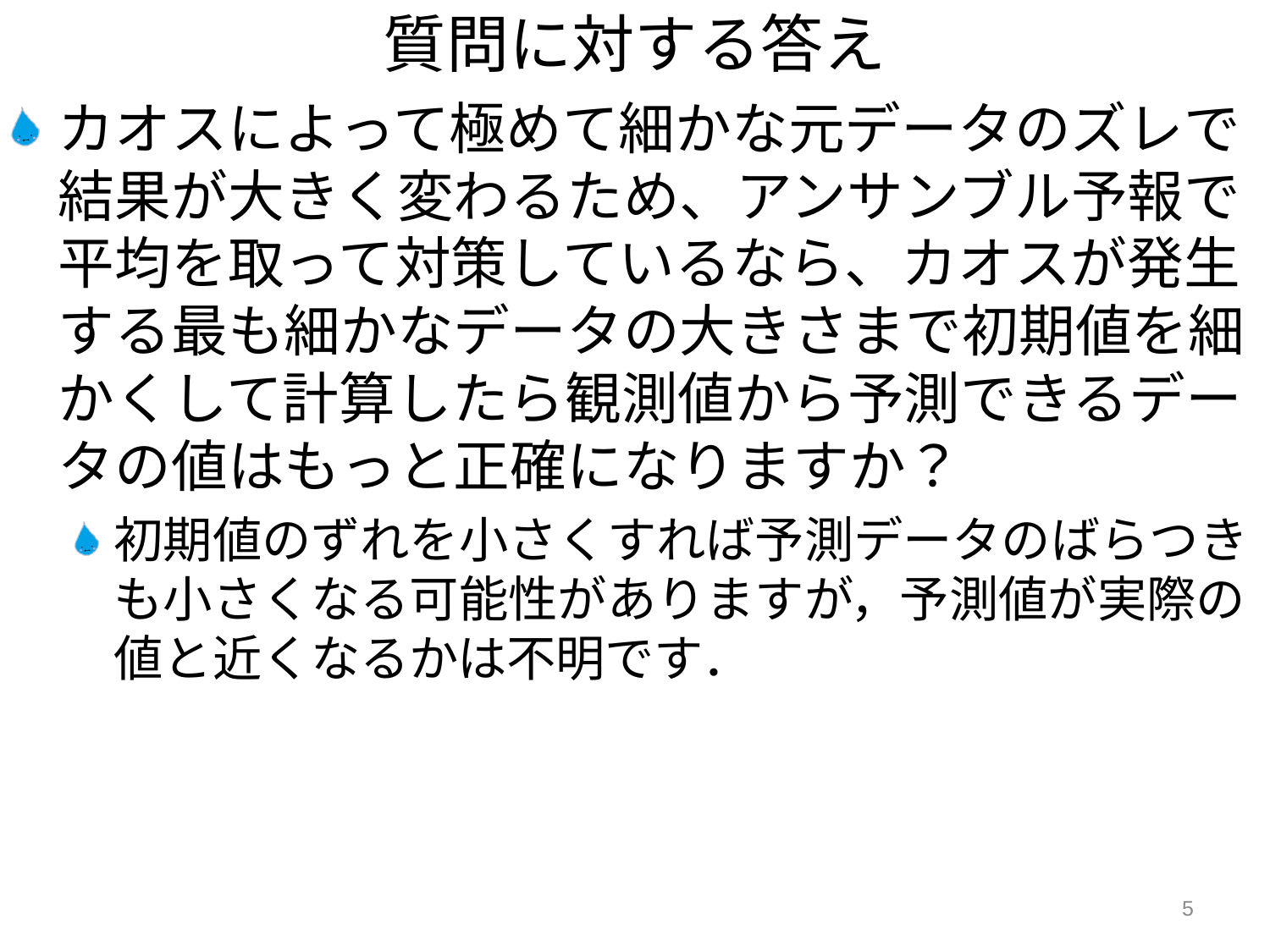

# 質問に対する答え
カオスによって極めて細かな元データのズレで結果が大きく変わるため、アンサンブル予報で平均を取って対策しているなら、カオスが発生する最も細かなデータの大きさまで初期値を細かくして計算したら観測値から予測できるデータの値はもっと正確になりますか？
初期値のずれを小さくすれば予測データのばらつきも小さくなる可能性がありますが，予測値が実際の値と近くなるかは不明です．
5